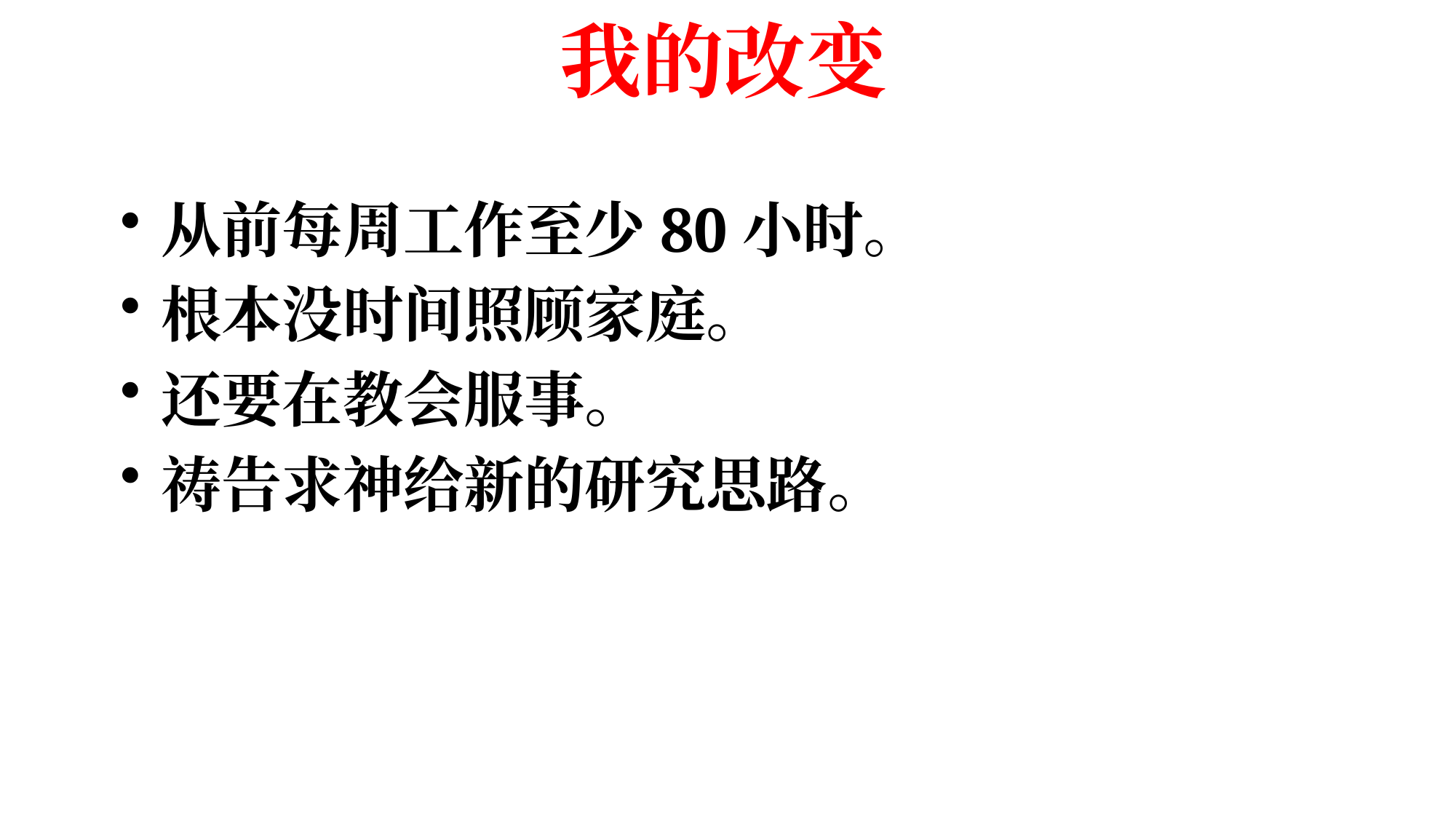

# 我的改变
从前每周工作至少80小时。
根本没时间照顾家庭。
还要在教会服事。
祷告求神给新的研究思路。